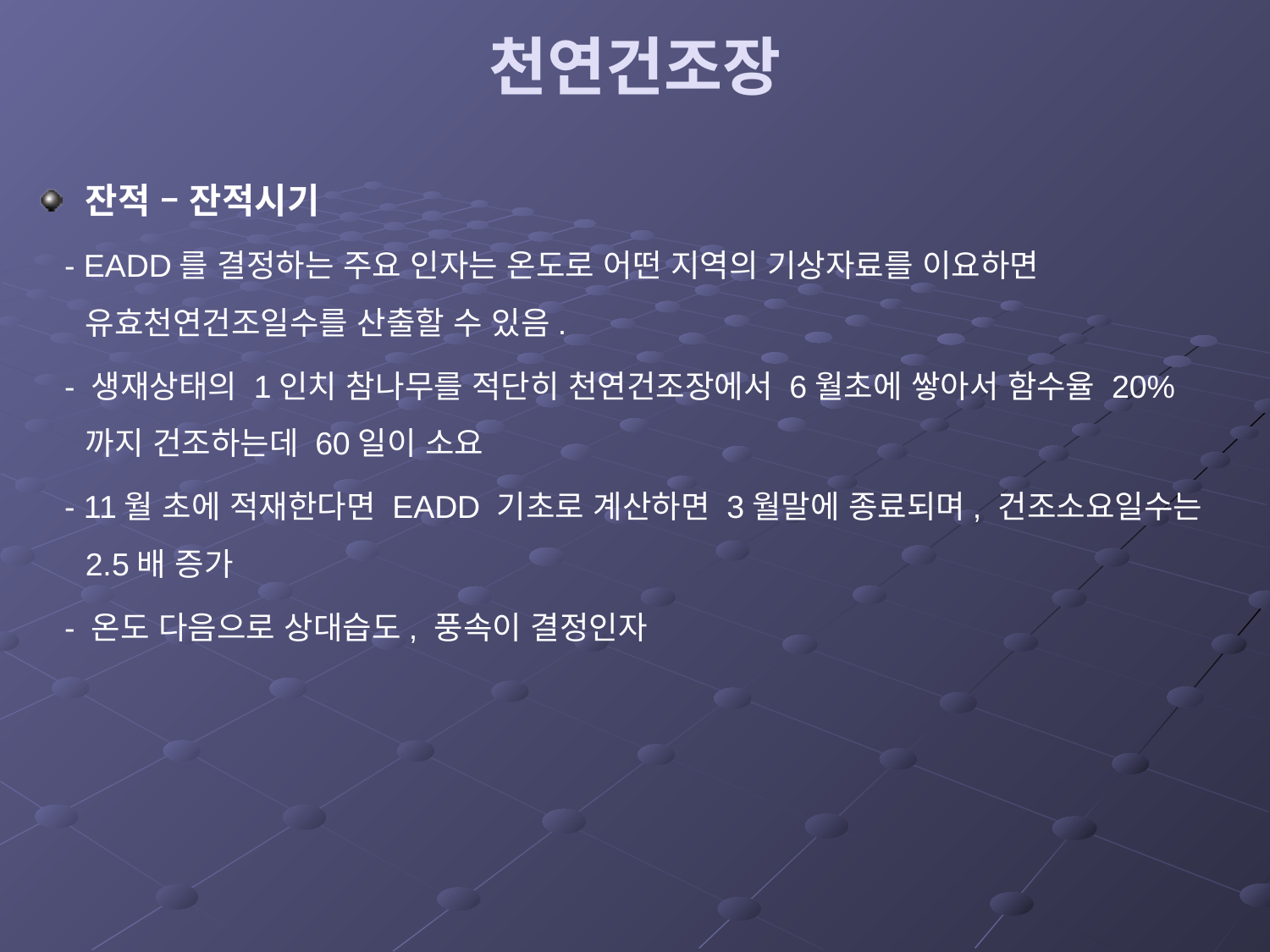

# 천연건조장
잔적 – 잔적시기
   - EADD를 결정하는 주요 인자는 온도로 어떤 지역의 기상자료를 이요하면 유효천연건조일수를 산출할 수 있음.
   - 생재상태의 1인치 참나무를 적단히 천연건조장에서 6월초에 쌓아서 함수율 20%까지 건조하는데 60일이 소요
   - 11월 초에 적재한다면 EADD 기초로 계산하면 3월말에 종료되며, 건조소요일수는 2.5배 증가
   - 온도 다음으로 상대습도, 풍속이 결정인자